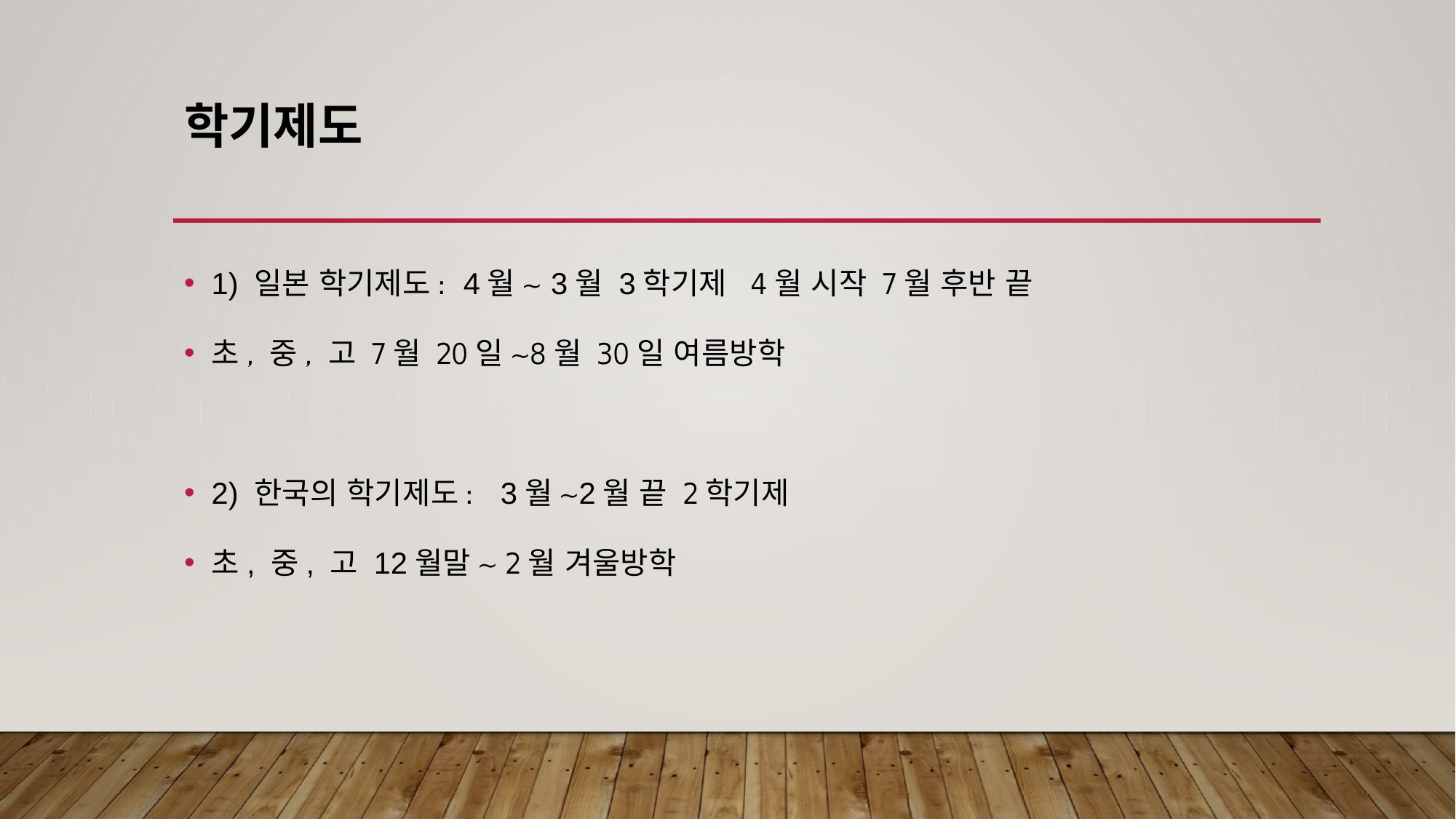

# 학기제도
1) 일본 학기제도:  4월~ 3월 3학기제  4월 시작 7월 후반 끝
초, 중, 고 7월 20일~8월 30일 여름방학

2) 한국의 학기제도:   3월~2월 끝 2학기제
초, 중, 고 12월말~ 2월 겨울방학